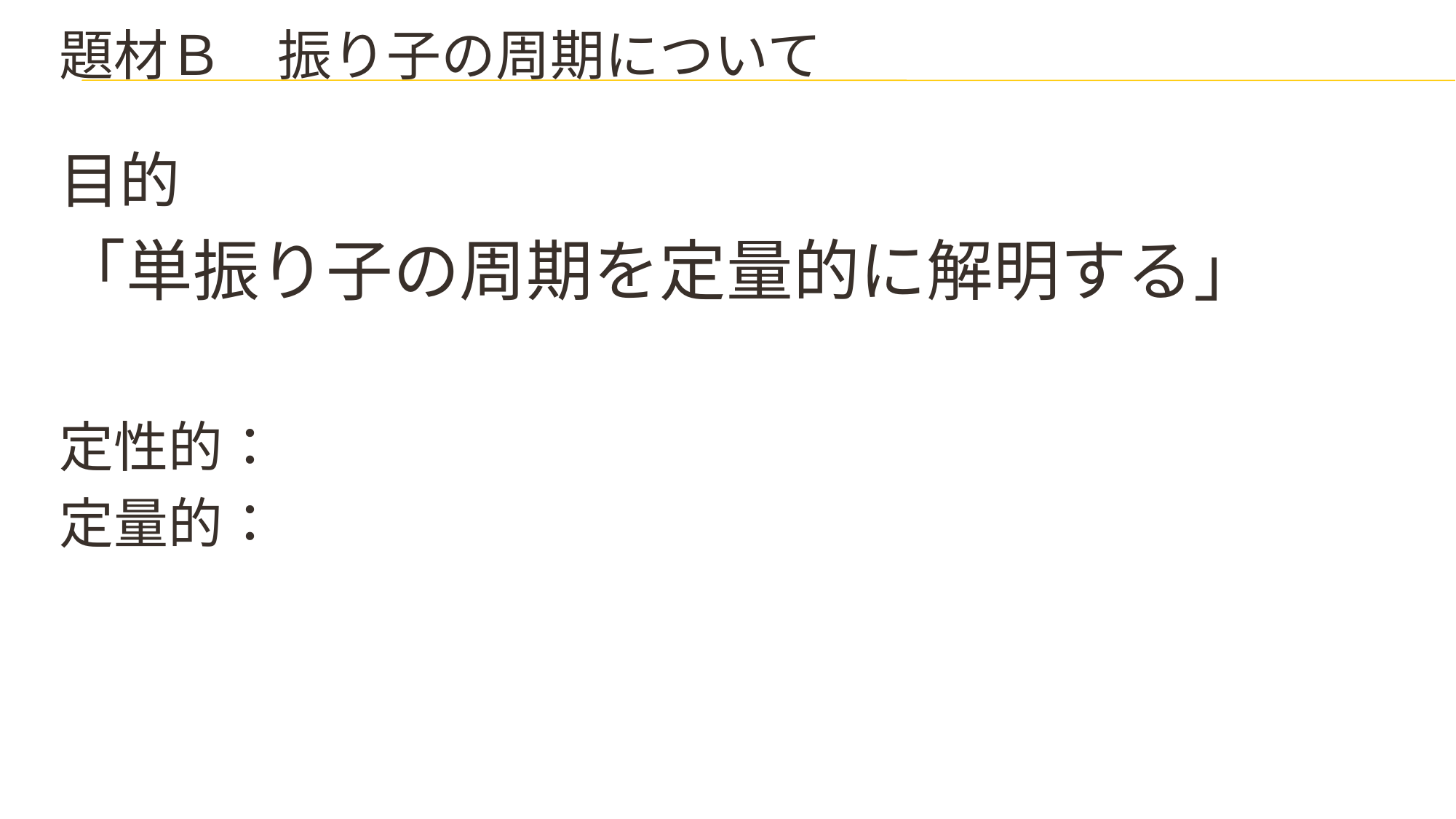

# 題材Ｂ　振り子の周期について
目的
「単振り子の周期を定量的に解明する」

定性的：
定量的：